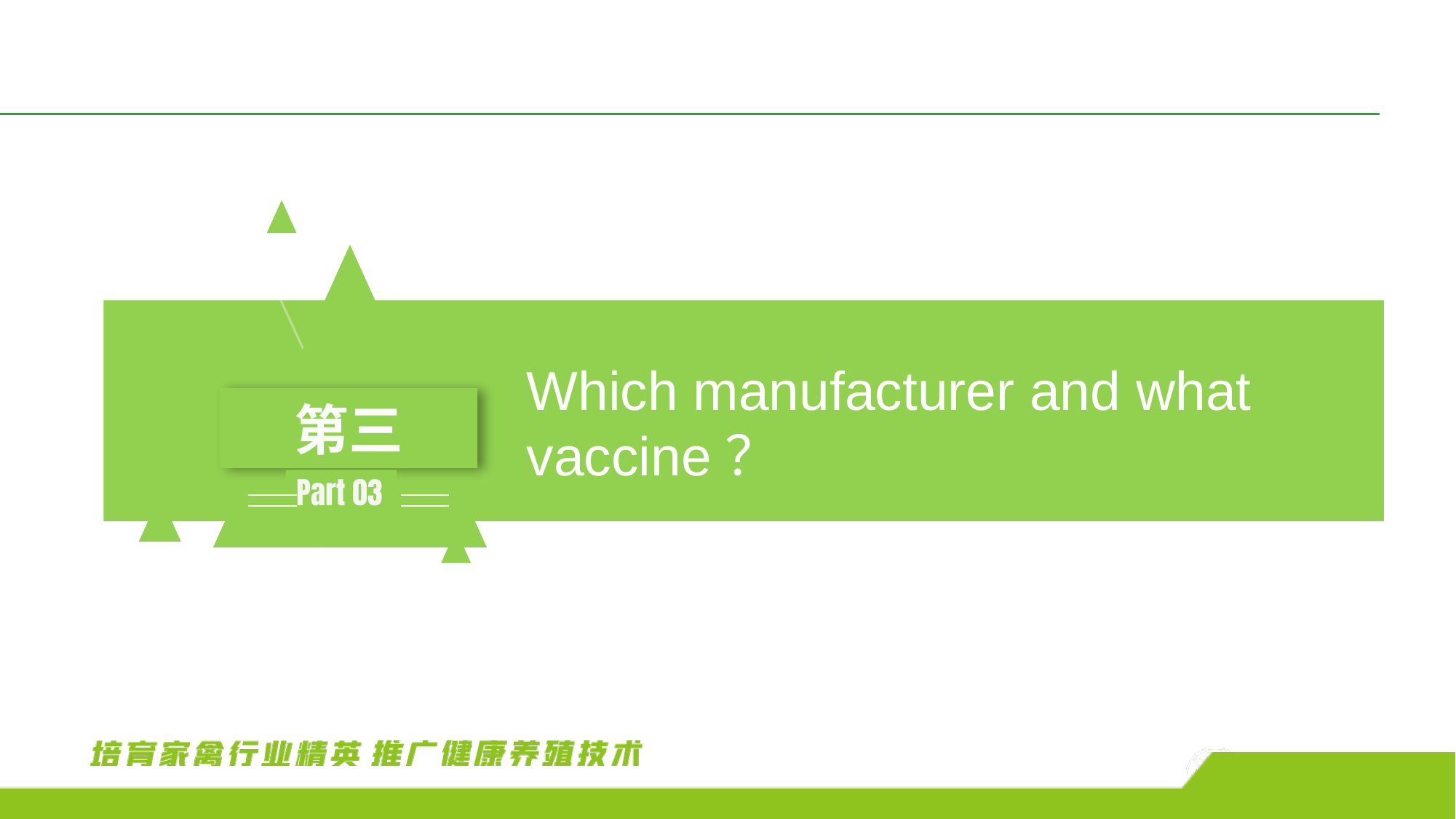

Which manufacturer and what vaccine？
第三
Part 03